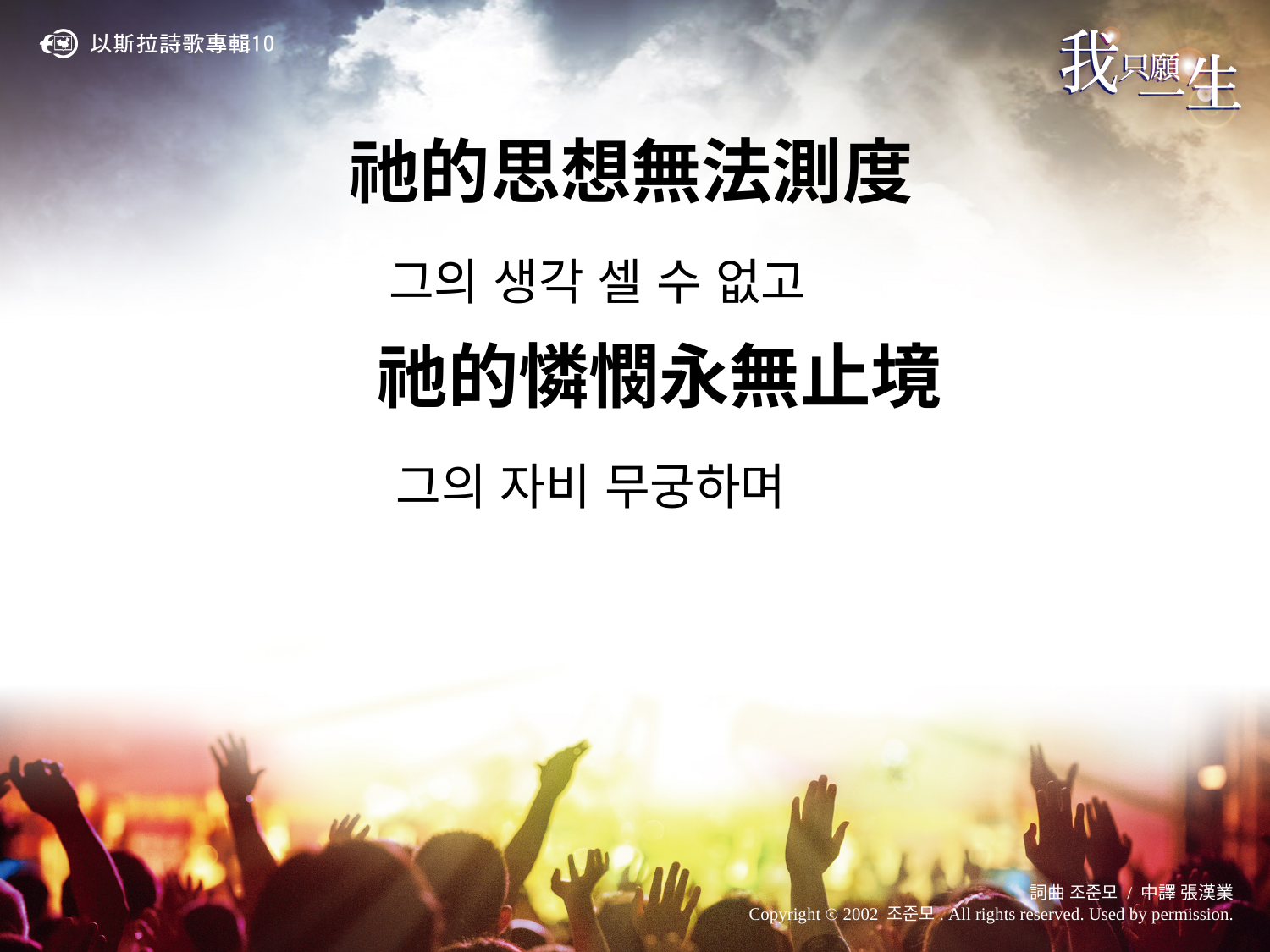

祂的思想無法測度
  그의 생각 셀 수 없고
  祂的憐憫永無止境
  그의 자비 무궁하며

詞曲 조준모 / 中譯 張漢業
Copyright ⓒ 2002 조준모. All rights reserved. Used by permission.